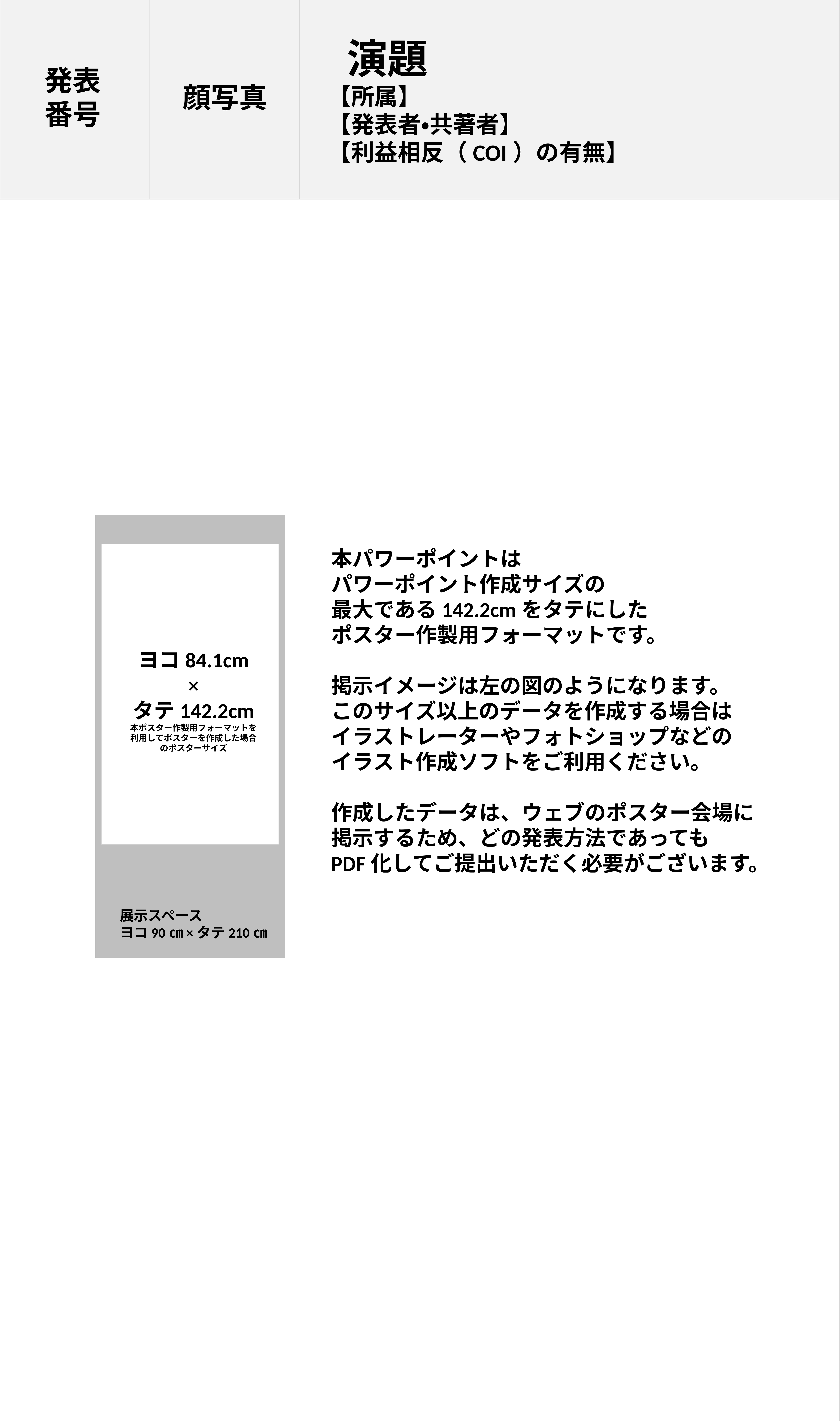

15cm
15cm

本パワーポイントは
パワーポイント作成サイズの
最大である142.2cmをタテにした
ポスター作製用フォーマットです。

掲示イメージは左の図のようになります。
このサイズ以上のデータを作成する場合は
イラストレーターやフォトショップなどの
イラスト作成ソフトをご利用ください。

作成したデータは、ウェブのポスター会場に
掲示するため、どの発表方法であっても
PDF化してご提出いただく必要がございます。

ヨコ84.1cm
×
タテ142.2cm
本ポスター作製用フォーマットを
利用してポスターを作成した場合
のポスターサイズ
展示スペース
ヨコ90㎝×タテ210㎝
 演題
【所属】
【発表者・共著者】
【利益相反（COI）の有無】
発表
番号
顔写真
20cm